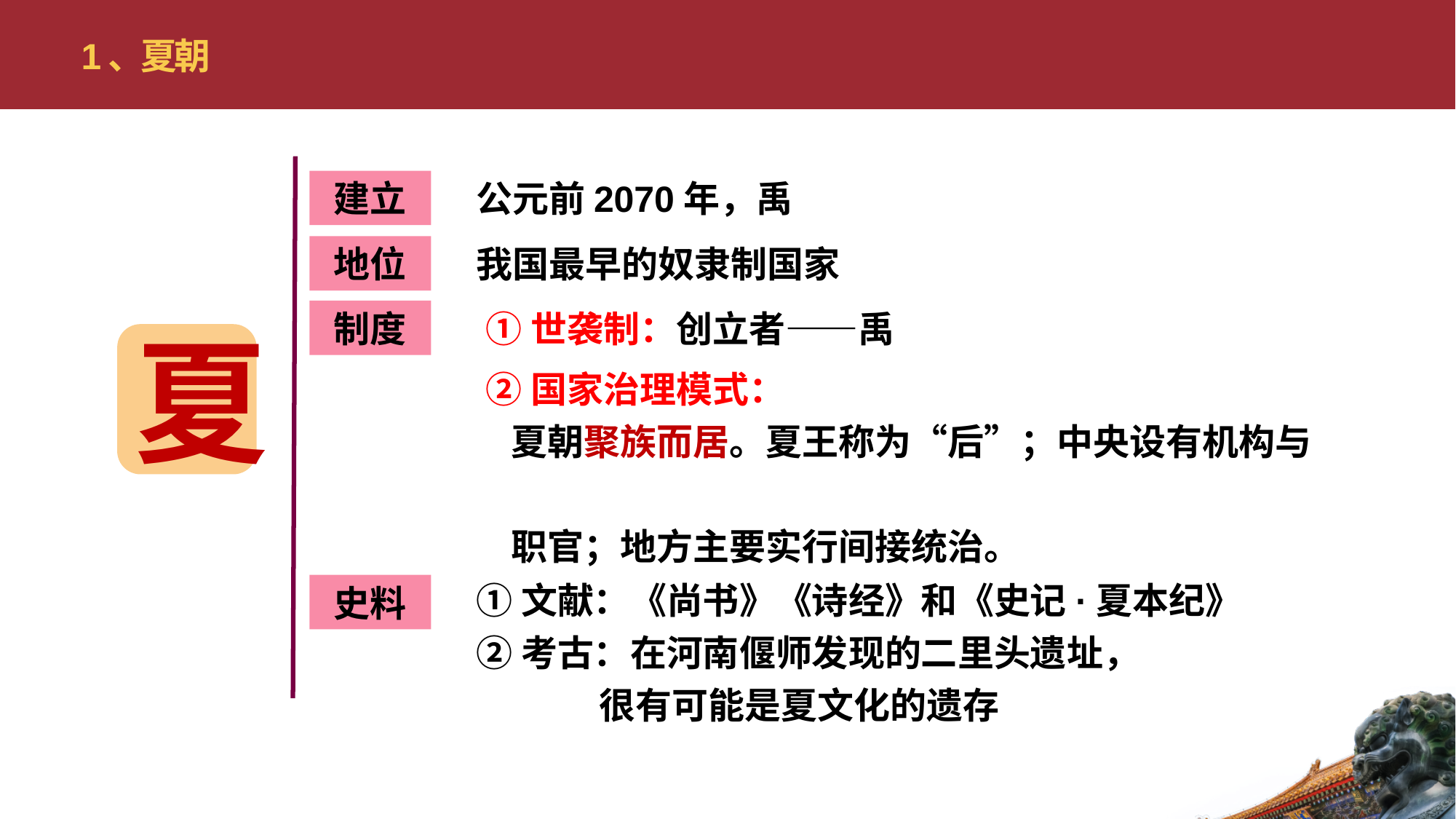

# 1、夏朝
夏
建立
公元前2070年，禹
地位
我国最早的奴隶制国家
制度
①世袭制：创立者——禹
②国家治理模式：
  夏朝聚族而居。夏王称为“后”；中央设有机构与
  职官；地方主要实行间接统治。
①文献：《尚书》《诗经》和《史记·夏本纪》
②考古：在河南偃师发现的二里头遗址，
              很有可能是夏文化的遗存
史料